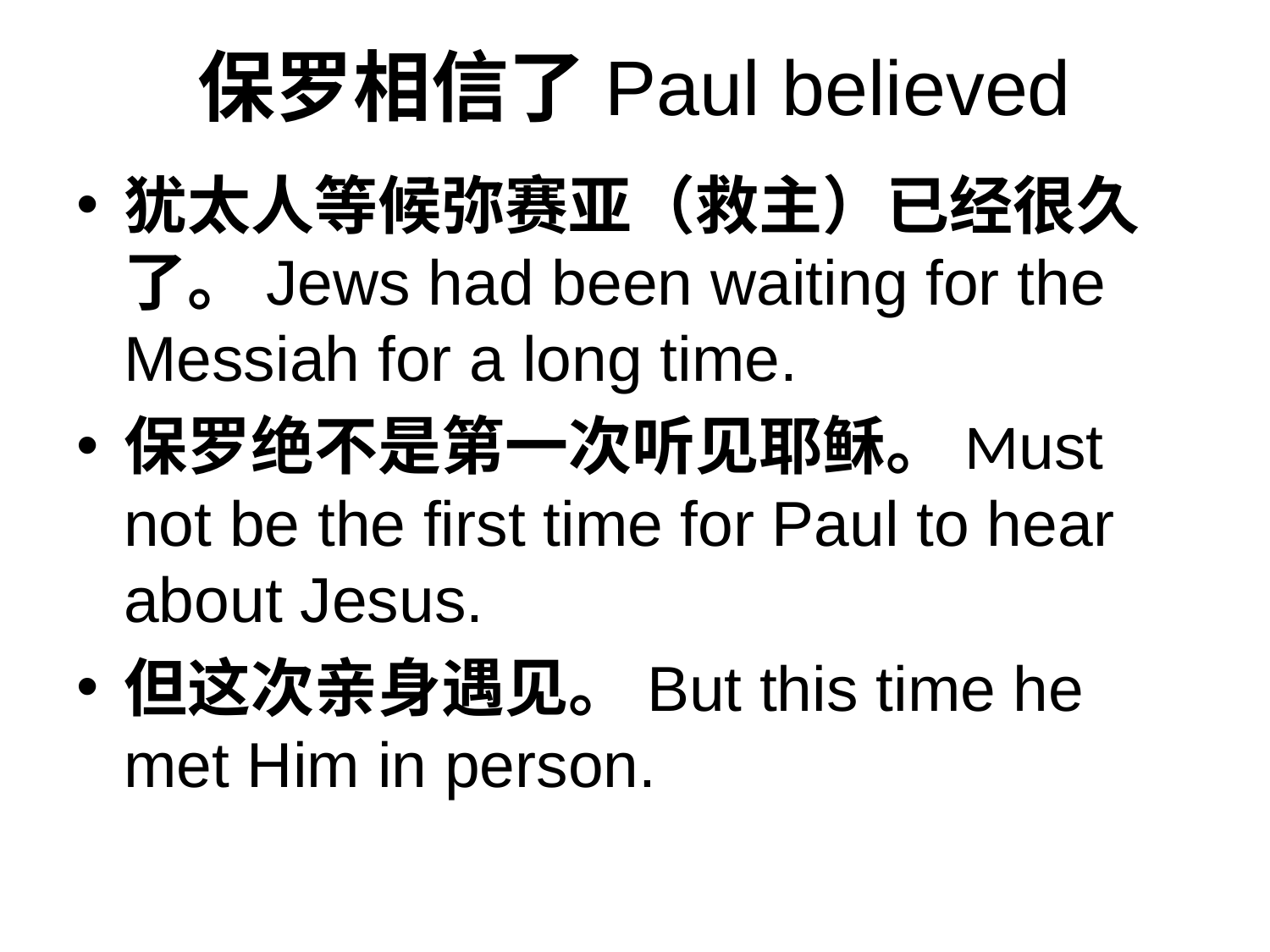

# 保罗相信了Paul believed
犹太人等候弥赛亚（救主）已经很久了。Jews had been waiting for the Messiah for a long time.
保罗绝不是第一次听见耶稣。Must not be the first time for Paul to hear about Jesus.
但这次亲身遇见。But this time he met Him in person.